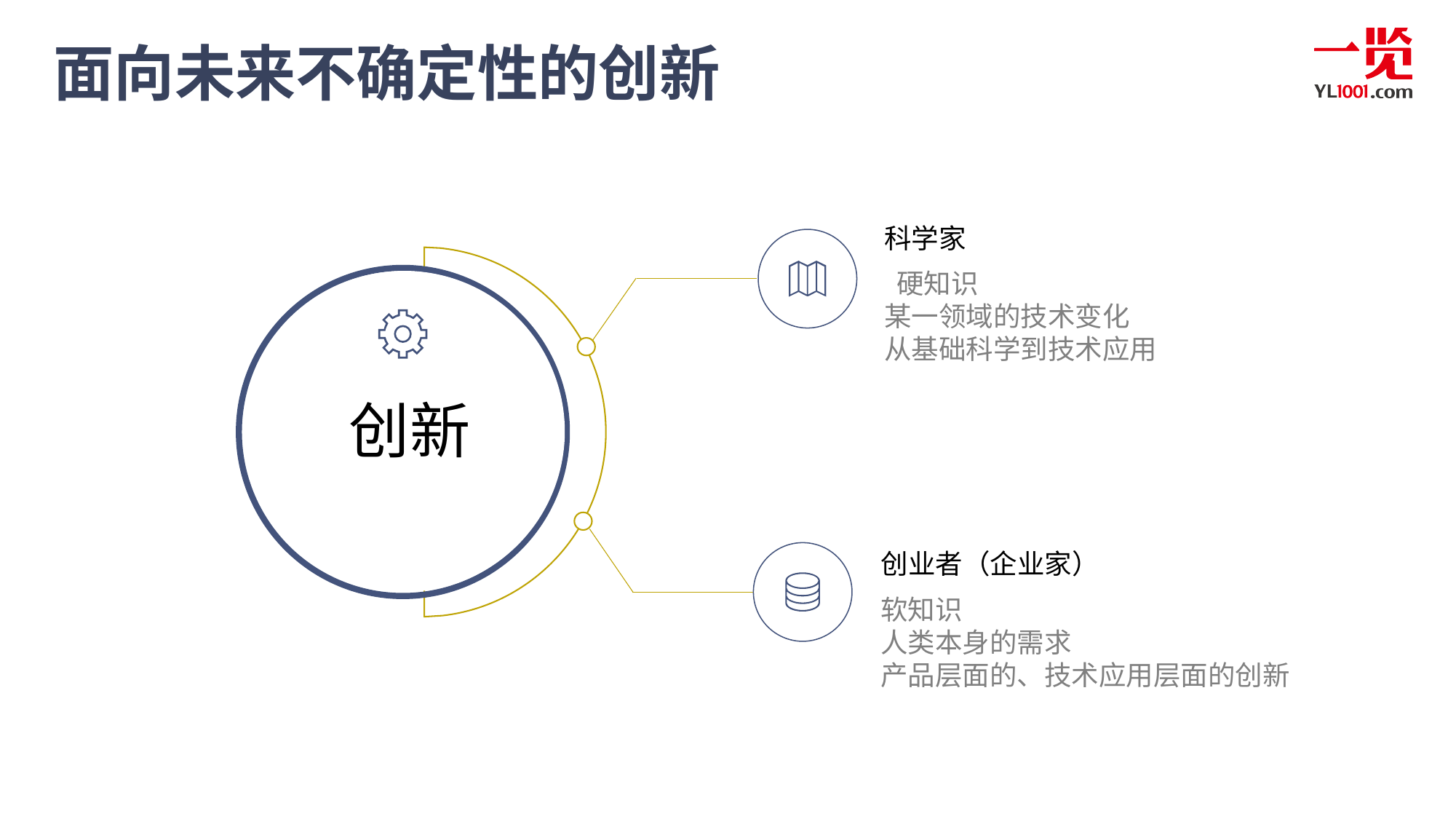

面向未来不确定性的创新
科学家

 硬知识
某一领域的技术变化
从基础科学到技术应用

创新

创业者（企业家）

软知识
人类本身的需求
产品层面的、技术应用层面的创新